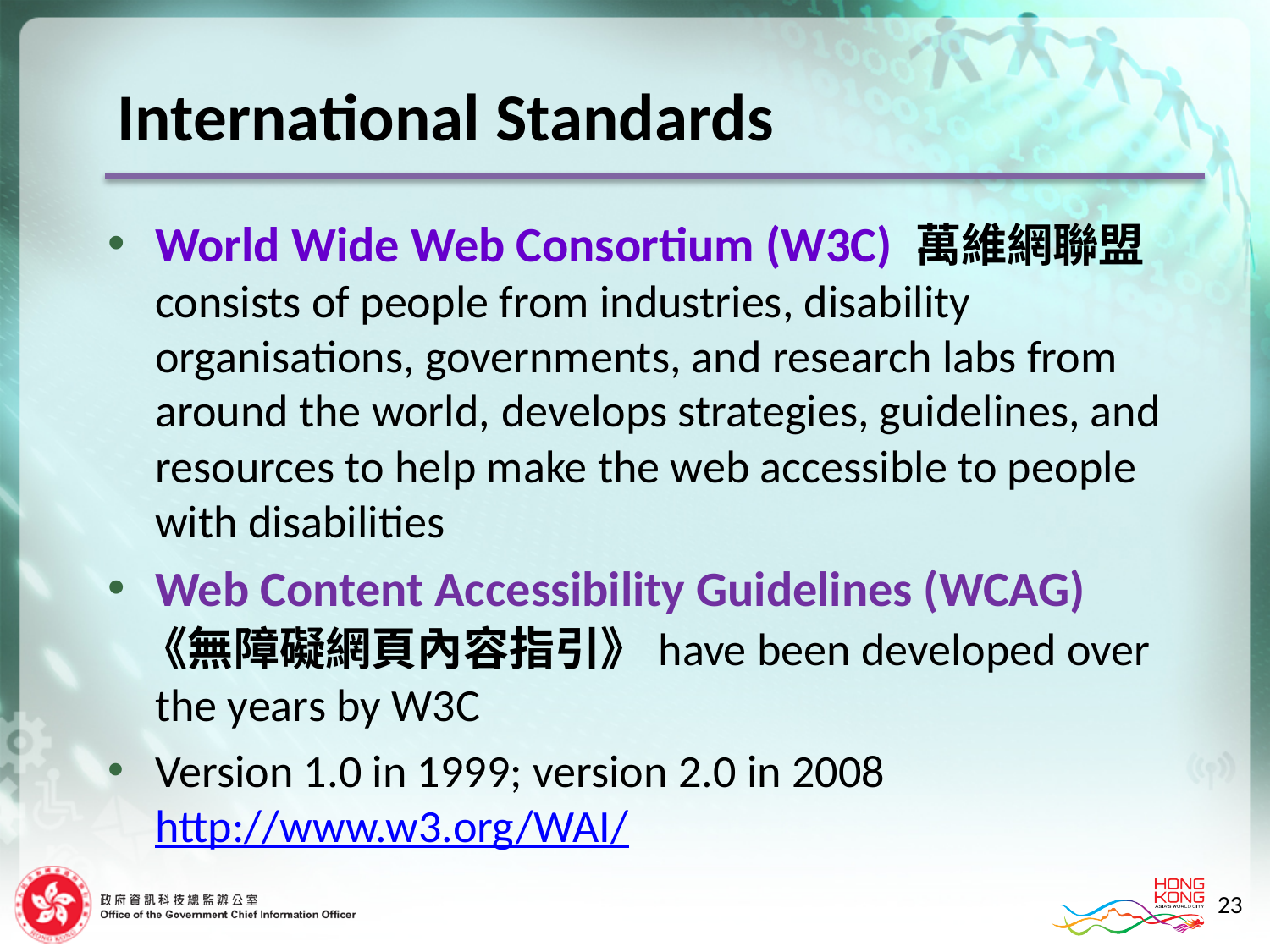

International Standards
World Wide Web Consortium (W3C) 萬維網聯盟consists of people from industries, disability organisations, governments, and research labs from around the world, develops strategies, guidelines, and resources to help make the web accessible to people with disabilities
Web Content Accessibility Guidelines (WCAG)
  《無障礙網頁內容指引》have been developed over the years by W3C
Version 1.0 in 1999; version 2.0 in 2008
	http://www.w3.org/WAI/

23